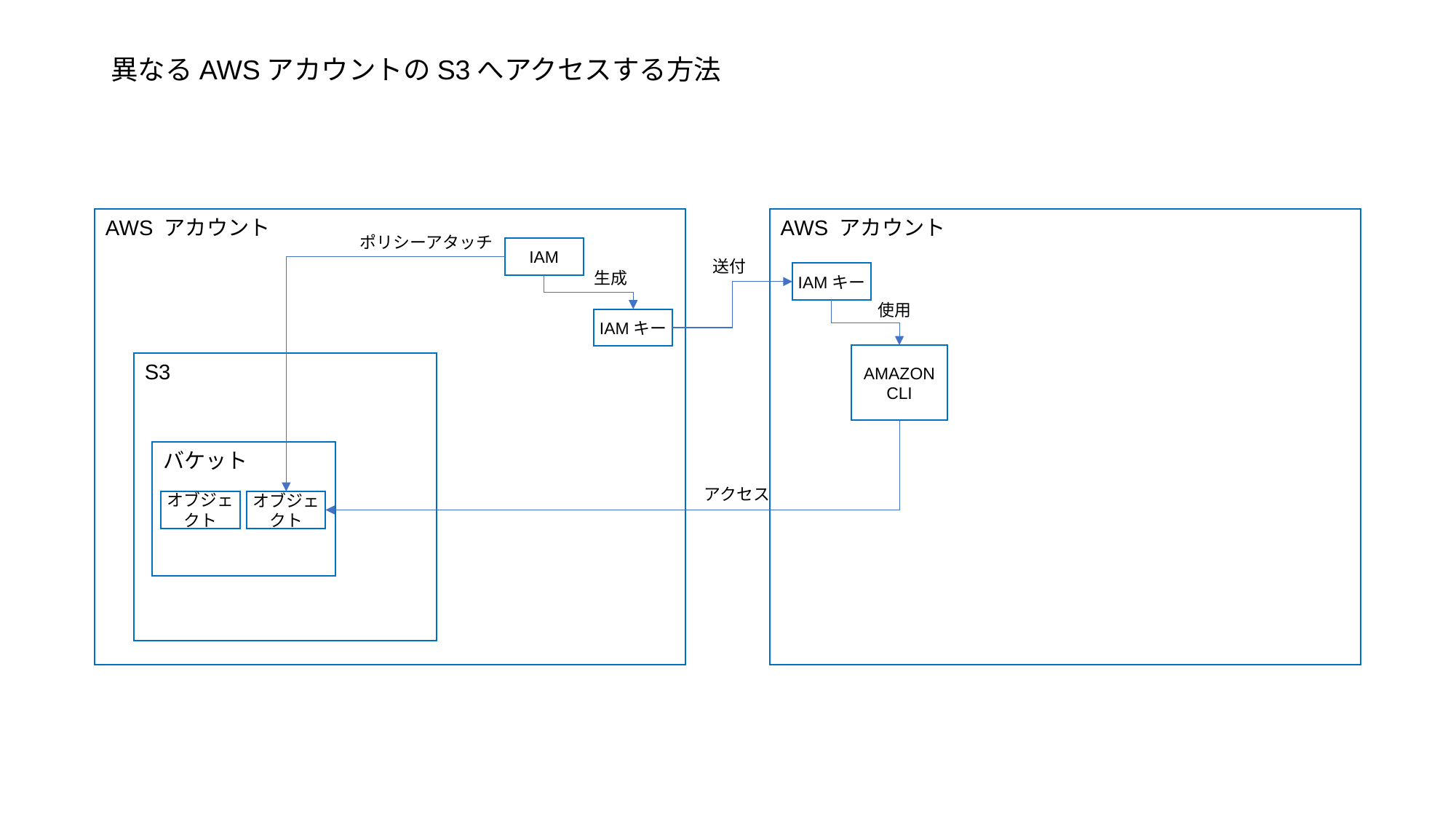

# 異なるAWSアカウントのS3へアクセスする方法
AWS アカウント
AWS アカウント
ポリシーアタッチ
IAM
送付
生成
IAMキー
使用
IAMキー
AMAZON
CLI
S3
バケット
アクセス
オブジェクト
オブジェクト